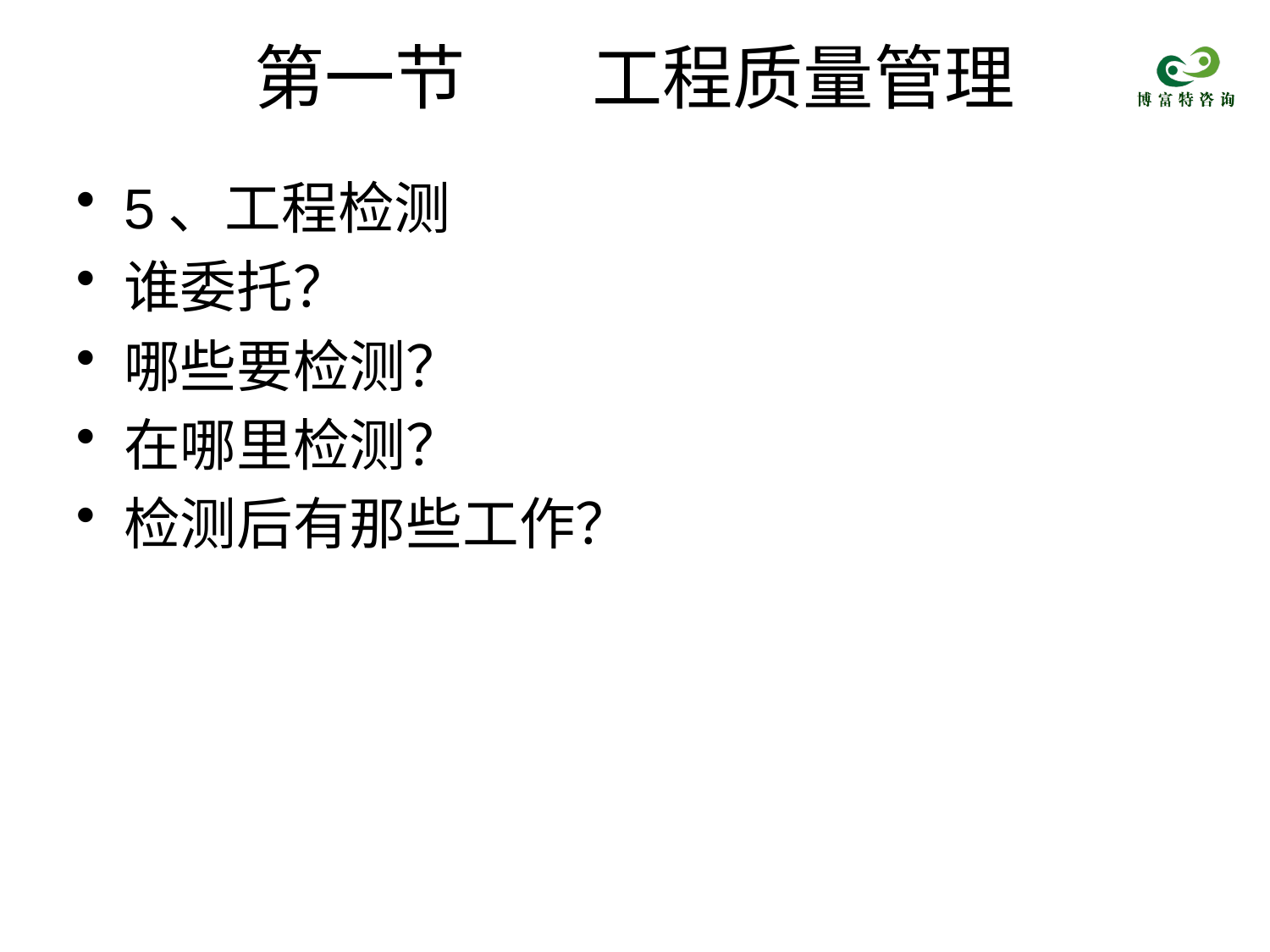

# 第一节        工程质量管理
5、工程检测
谁委托？
哪些要检测？
在哪里检测？
检测后有那些工作？